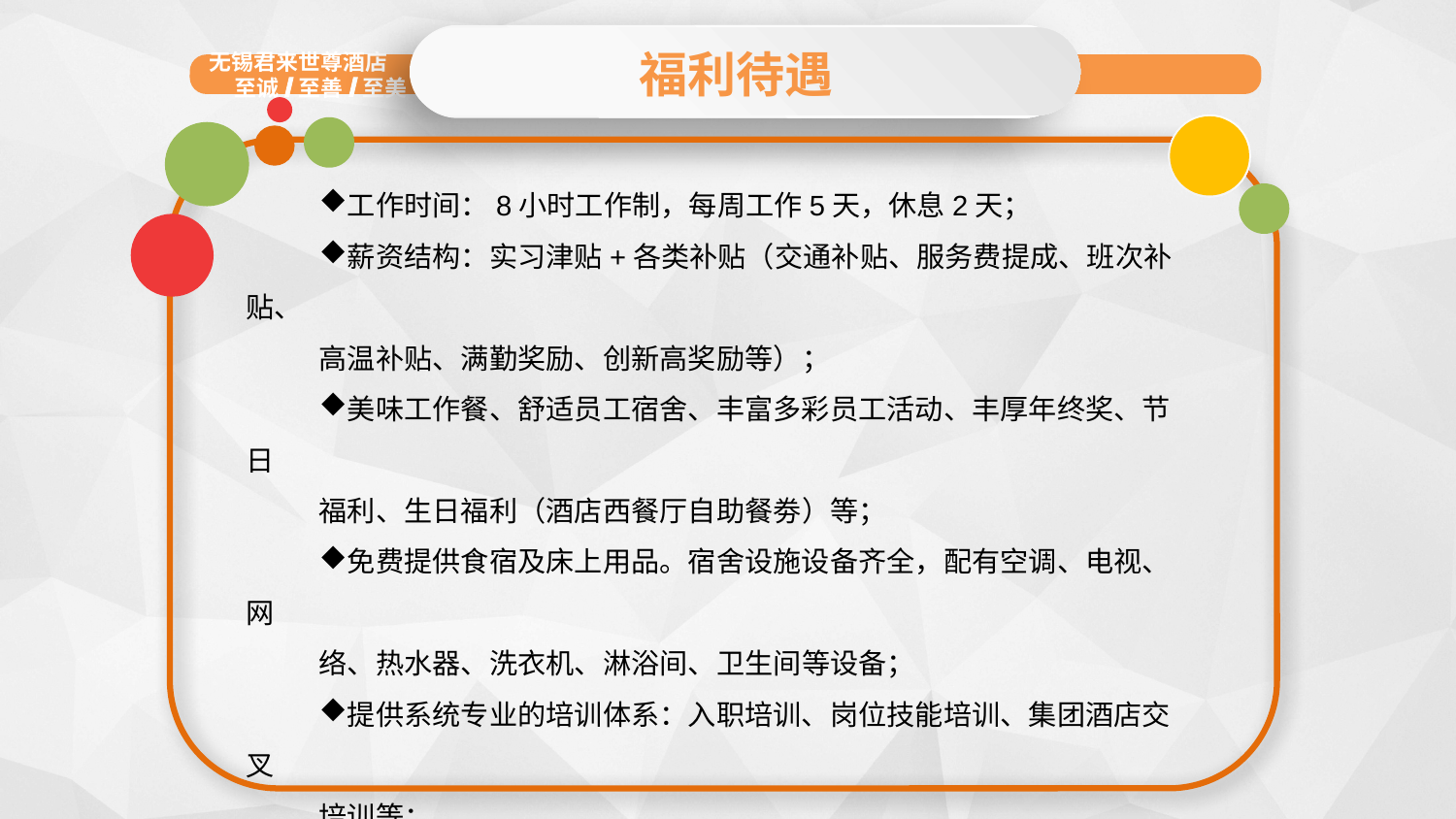

福利待遇
无锡君来世尊酒店                                                                                                                                                                             至诚/至善/至美

工作时间：8小时工作制，每周工作5天，休息2天；
薪资结构：实习津贴+各类补贴（交通补贴、服务费提成、班次补贴、
高温补贴、满勤奖励、创新高奖励等）；
美味工作餐、舒适员工宿舍、丰富多彩员工活动、丰厚年终奖、节日
福利、生日福利（酒店西餐厅自助餐劵）等；
免费提供食宿及床上用品。宿舍设施设备齐全，配有空调、电视、网
络、热水器、洗衣机、淋浴间、卫生间等设备；
提供系统专业的培训体系：入职培训、岗位技能培训、集团酒店交叉
培训等；
提供愉悦、进取、温馨的工作环境及广阔的晋升空间；
丰富多彩的员工活动：如技能大赛、卡拉OK比赛、乒乓球赛、羽毛球
赛、趣味员工运动会等。